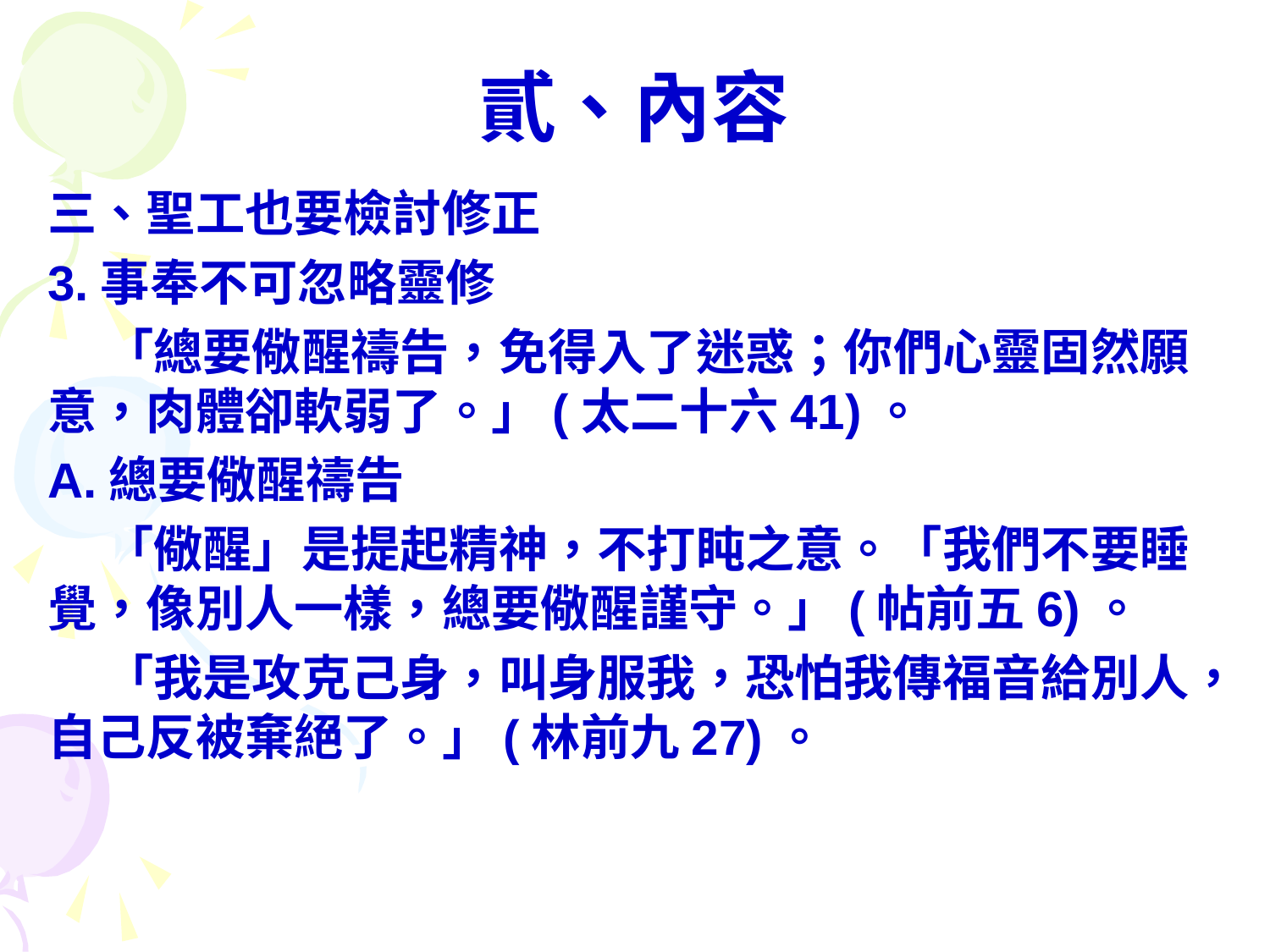

# 貳、內容
三、聖工也要檢討修正
3.事奉不可忽略靈修
    「總要儆醒禱告，免得入了迷惑；你們心靈固然願意，肉體卻軟弱了。」(太二十六41)。
A.總要儆醒禱告
    「儆醒」是提起精神，不打盹之意。「我們不要睡覺，像別人一樣，總要儆醒謹守。」(帖前五6)。
    「我是攻克己身，叫身服我，恐怕我傳福音給別人，自己反被棄絕了。」(林前九27)。